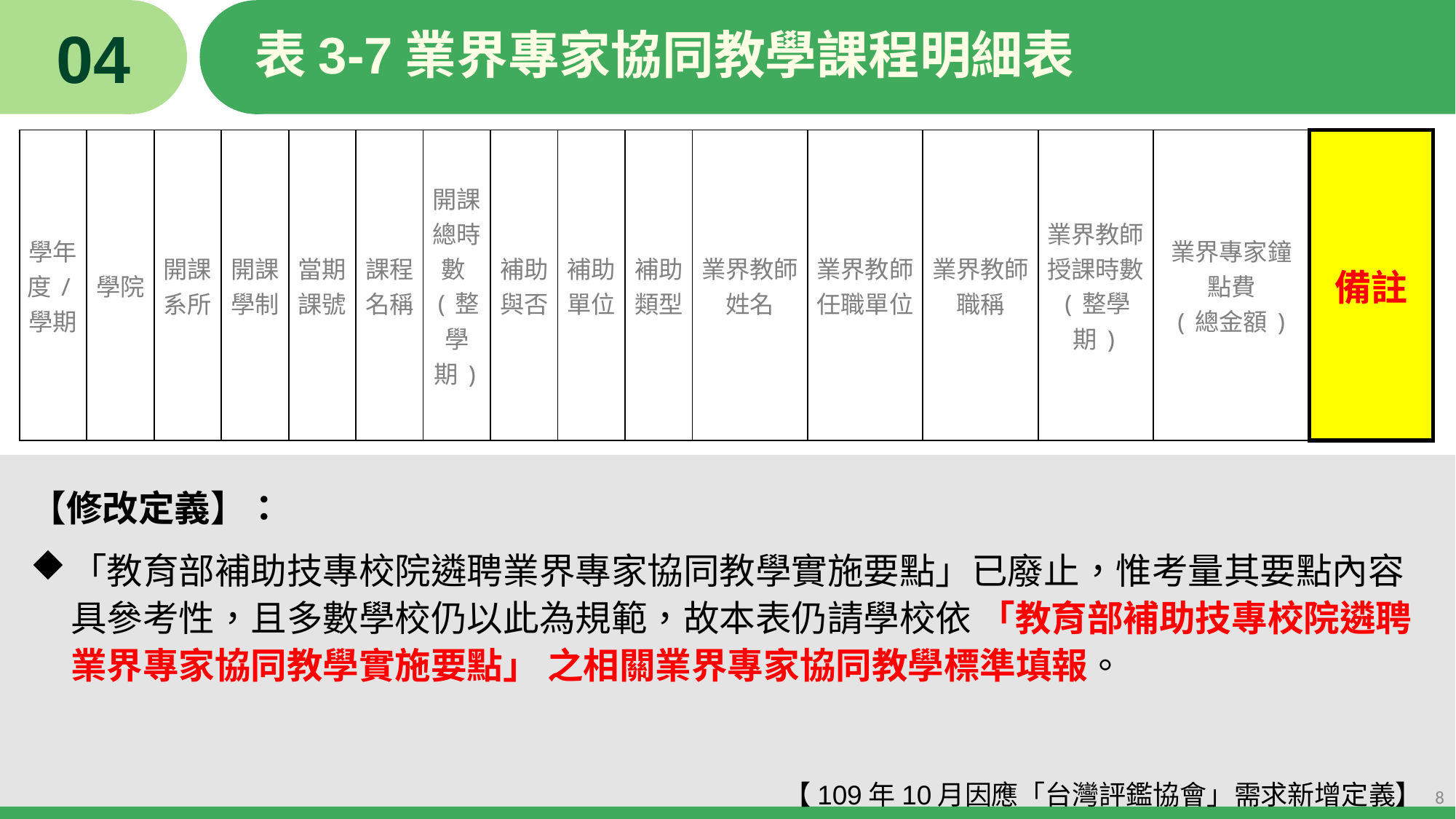

04
# 表3-7業界專家協同教學課程明細表
| 學年度/學期 | 學院 | 開課系所 | 開課學制 | 當期課號 | 課程名稱 | 開課總時數(整學期) | 補助與否 | 補助單位 | 補助類型 | 業界教師姓名 | 業界教師任職單位 | 業界教師職稱 | 業界教師 授課時數 (整學期) | 業界專家鐘點費 (總金額) | 備註 |
| --- | --- | --- | --- | --- | --- | --- | --- | --- | --- | --- | --- | --- | --- | --- | --- |
【修改定義】：
「教育部補助技專校院遴聘業界專家協同教學實施要點」已廢止，惟考量其要點內容具參考性，且多數學校仍以此為規範，故本表仍請學校依 「教育部補助技專校院遴聘業界專家協同教學實施要點」 之相關業界專家協同教學標準填報。

【109年10月因應「台灣評鑑協會」需求新增定義】

8